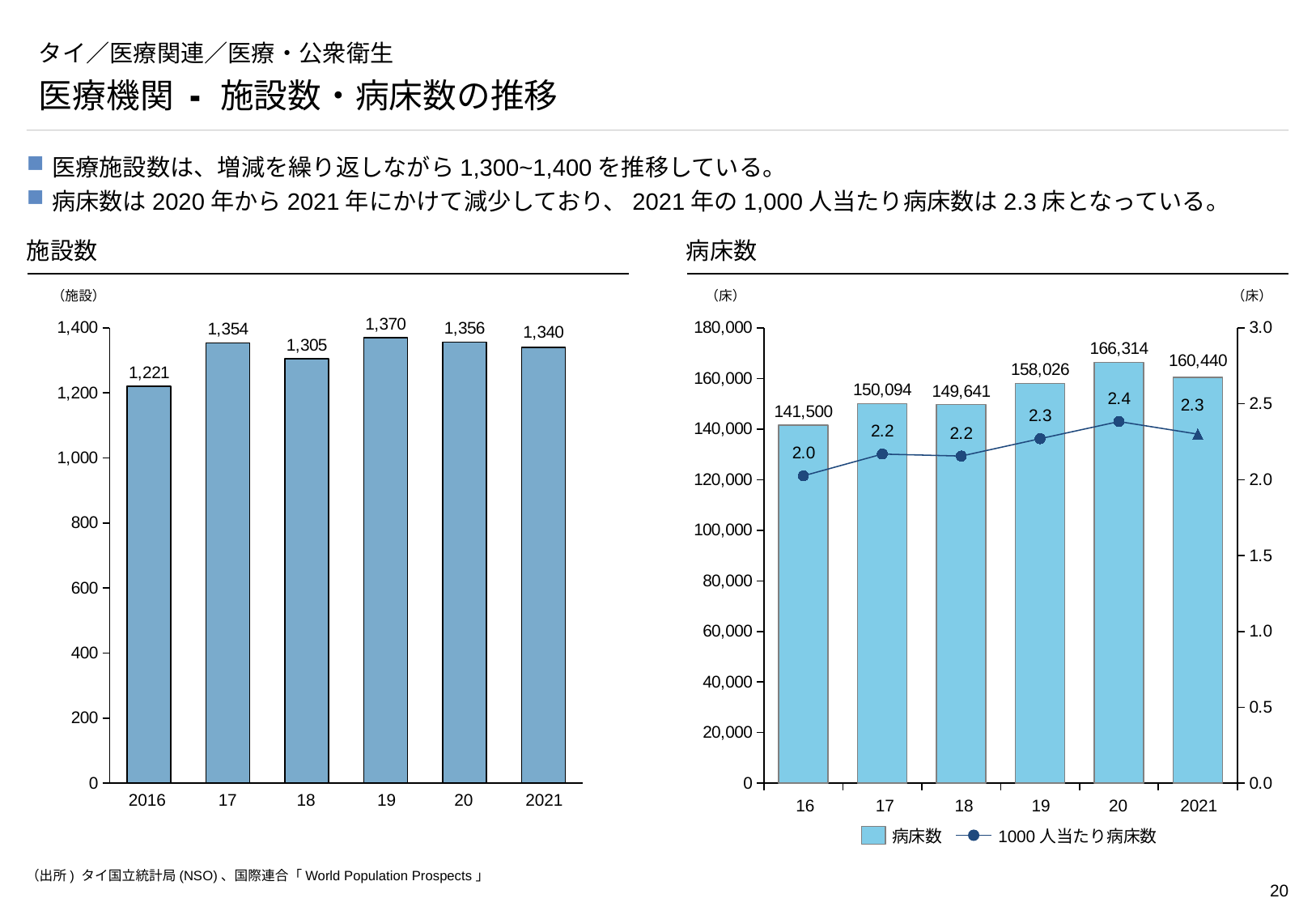

# タイ／医療関連／医療・公衆衛生
医療機関 - 施設数・病床数の推移
医療施設数は、増減を繰り返しながら1,300~1,400を推移している。
病床数は2020年から2021年にかけて減少しており、2021年の1,000人当たり病床数は2.3床となっている。
施設数
病床数
（施設）
（床）
（床）

### Chart

| Category |  |
|---|---|

### Chart

| Category |  |  |
|---|---|---|
2016
17
18
19
20
2021
16
17
18
19
20
2021
病床数
1000人当たり病床数

（出所) タイ国立統計局(NSO)、国際連合「World Population Prospects」